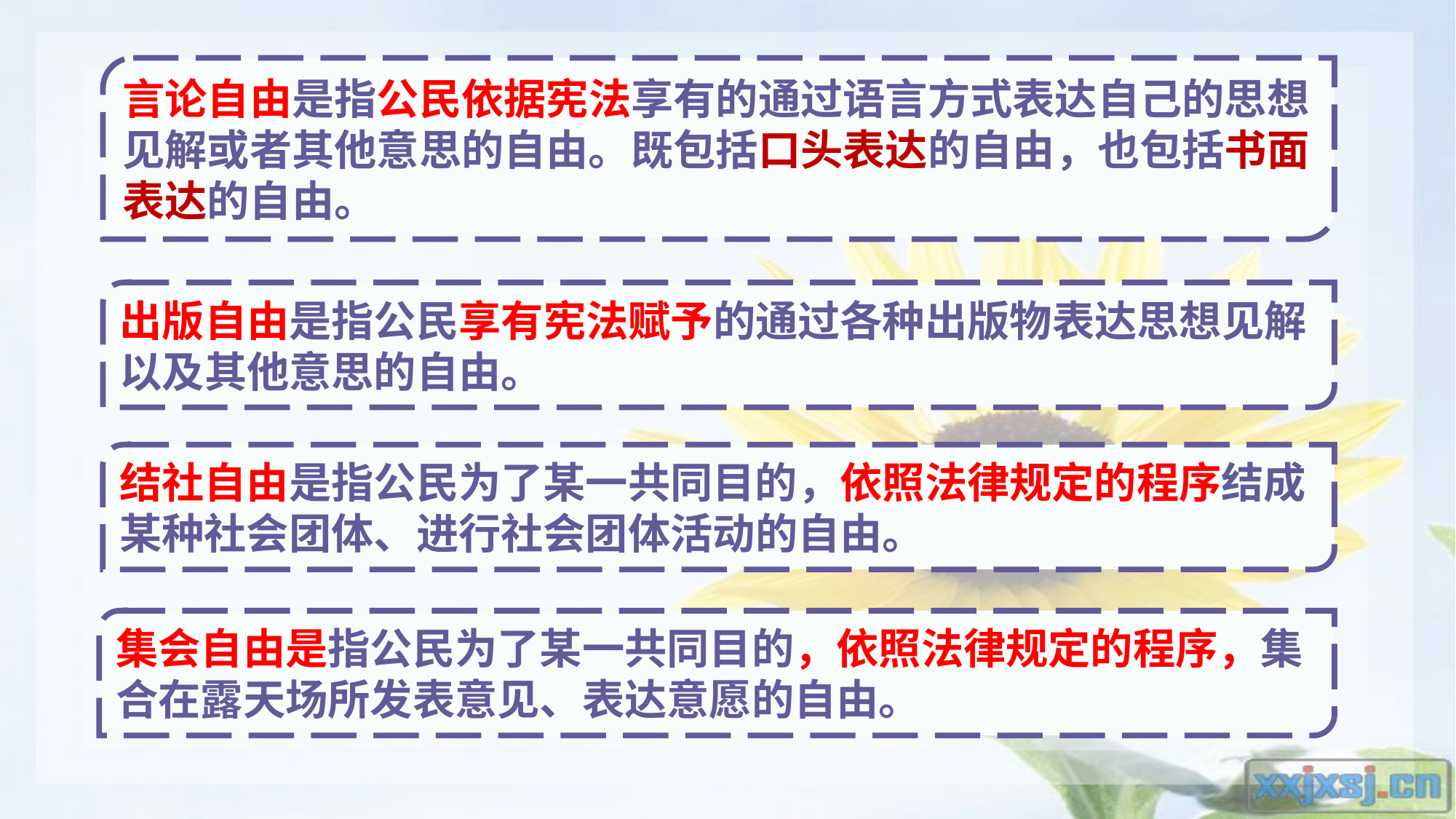

言论自由是指公民依据宪法享有的通过语言方式表达自己的思想见解或者其他意思的自由。既包括口头表达的自由，也包括书面表达的自由。
出版自由是指公民享有宪法赋予的通过各种出版物表达思想见解以及其他意思的自由。
结社自由是指公民为了某一共同目的，依照法律规定的程序结成某种社会团体、进行社会团体活动的自由。
集会自由是指公民为了某一共同目的，依照法律规定的程序，集合在露天场所发表意见、表达意愿的自由。